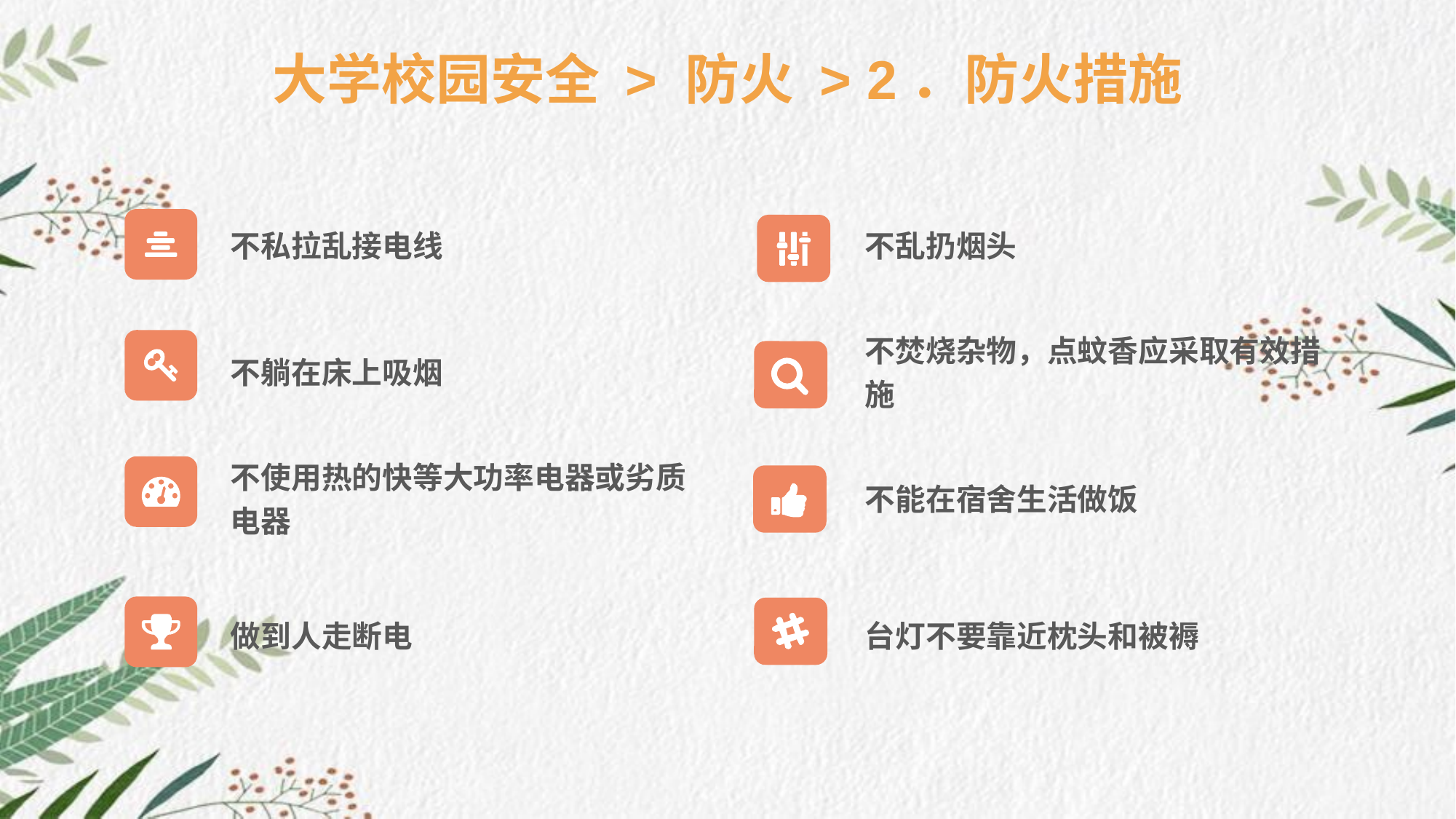

大学校园安全 > 防火 > 2．防火措施

不私拉乱接电线
不乱扔烟头
不焚烧杂物，点蚊香应采取有效措施

不躺在床上吸烟
不使用热的快等大功率电器或劣质电器

不能在宿舍生活做饭

做到人走断电
台灯不要靠近枕头和被褥